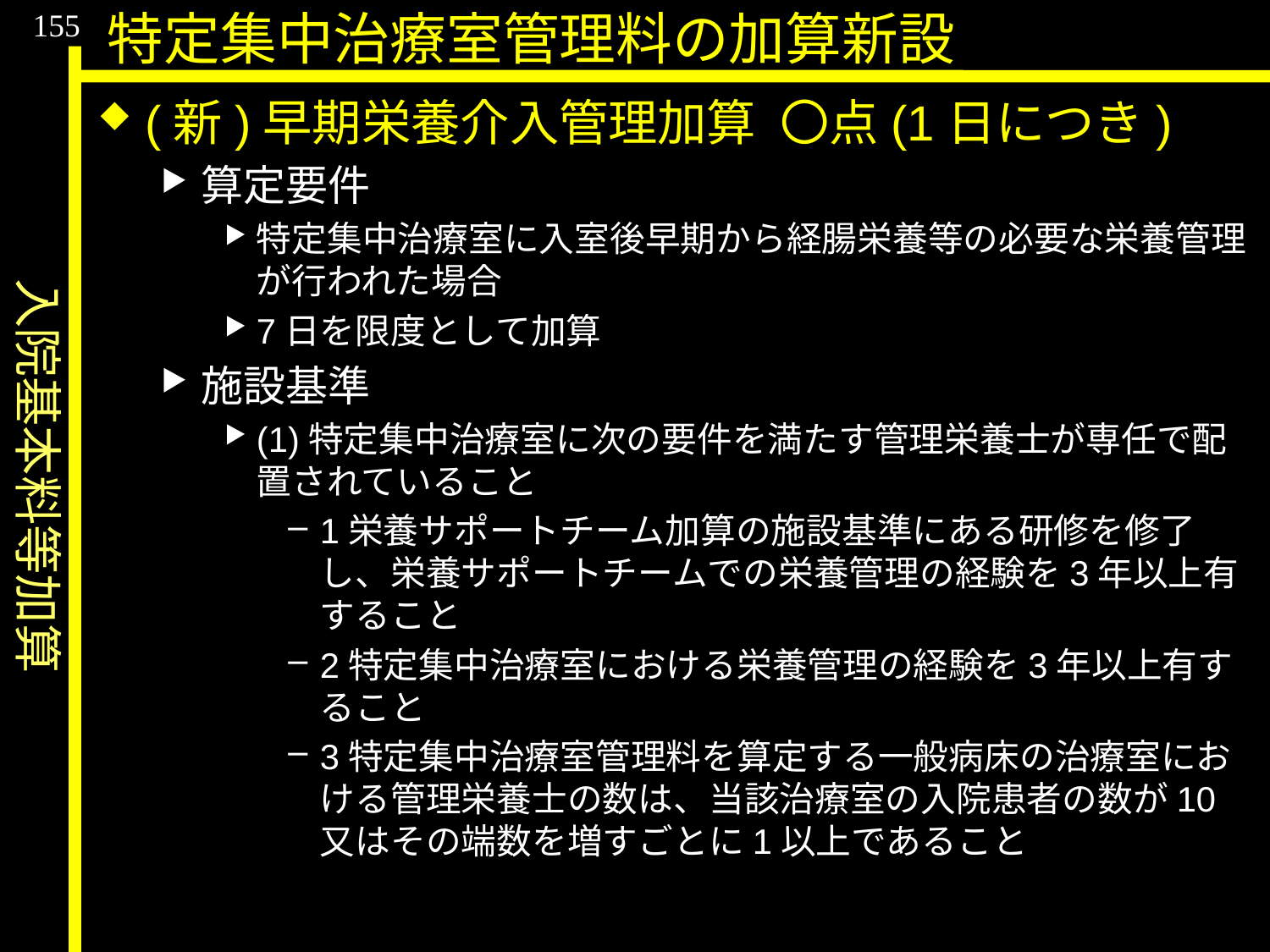

入院基本料等加算
155
特定集中治療室管理料の加算新設

(新)早期栄養介入管理加算	〇点(1日につき)
算定要件
特定集中治療室に入室後早期から経腸栄養等の必要な栄養管理が行われた場合
7日を限度として加算
施設基準
(1)特定集中治療室に次の要件を満たす管理栄養士が専任で配置されていること
1栄養サポートチーム加算の施設基準にある研修を修了し、栄養サポートチームでの栄養管理の経験を3年以上有すること
2特定集中治療室における栄養管理の経験を3年以上有すること
3特定集中治療室管理料を算定する一般病床の治療室における管理栄養士の数は、当該治療室の入院患者の数が10又はその端数を増すごとに1以上であること